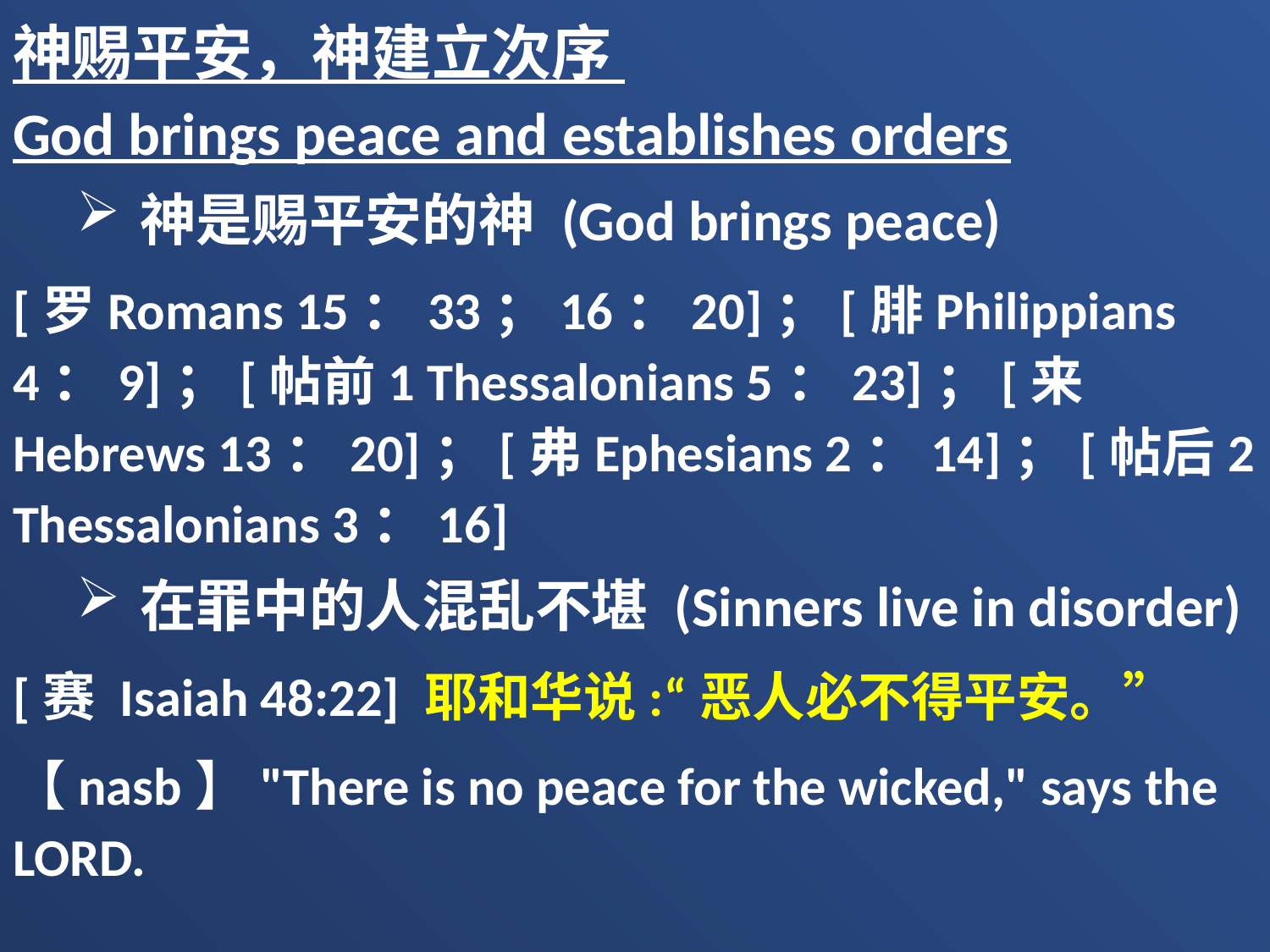

神赐平安，神建立次序
God brings peace and establishes orders
神是赐平安的神 (God brings peace)
[罗Romans 15：33；16：20]；[腓Philippians 4：9]；[帖前1 Thessalonians 5：23]；[来Hebrews 13：20]；[弗Ephesians 2：14]；[帖后2 Thessalonians 3：16]
在罪中的人混乱不堪 (Sinners live in disorder)
[赛 Isaiah 48:22] 耶和华说:“恶人必不得平安。”
【nasb】"There is no peace for the wicked," says the LORD.